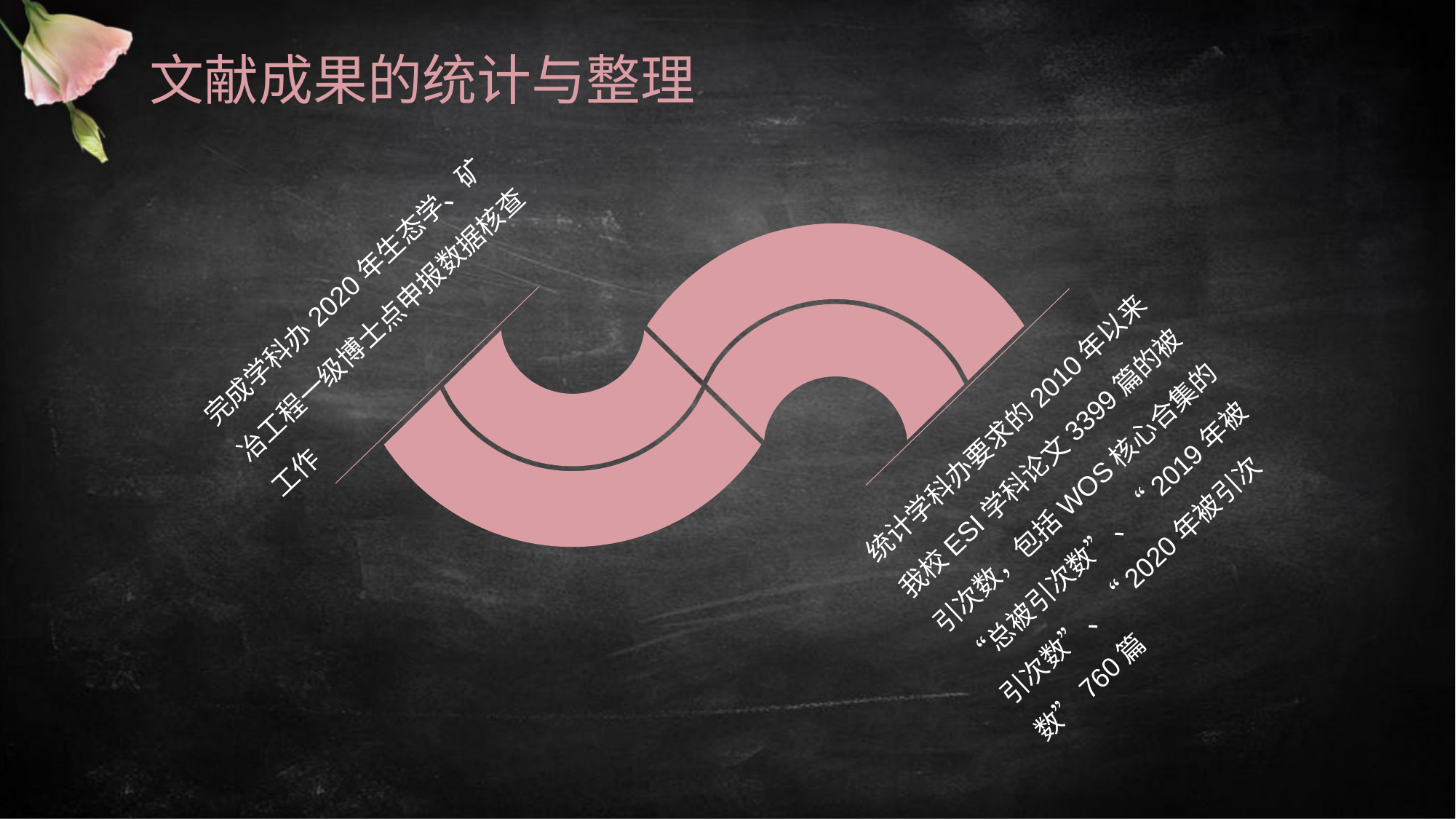

# 文献成果的统计与整理

完成学科办2020年生态学、矿冶工程一级博士点申报数据核查工作

统计学科办要求的2010年以来我校ESI学科论文3399篇的被引次数，包括WOS核心合集的“总被引次数”、“2019年被引次数”、“2020年被引次数”760篇